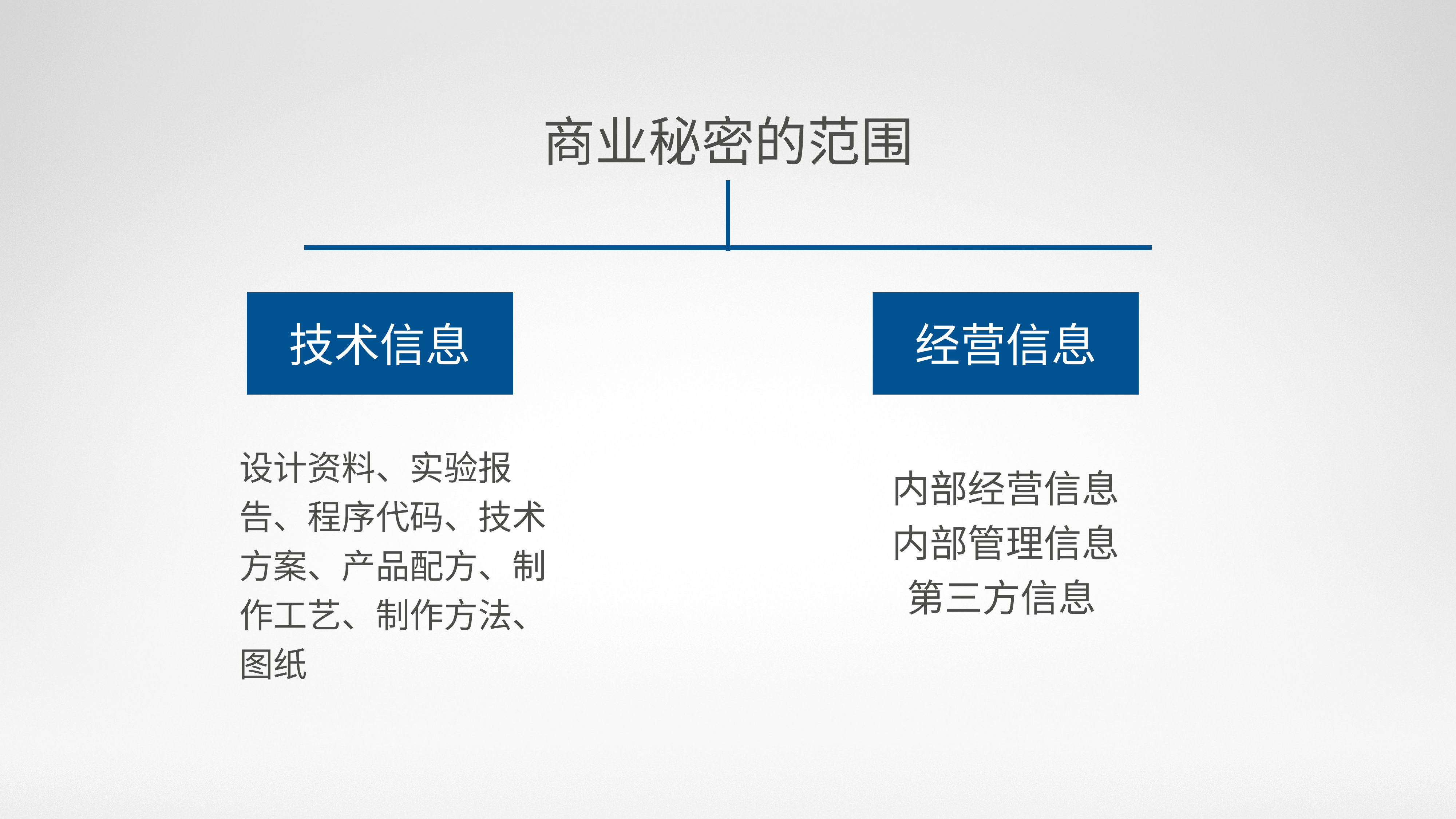

商业秘密的范围

经营信息

技术信息
内部经营信息
内部管理信息
第三方信息
设计资料、实验报告、程序代码、技术方案、产品配方、制作工艺、制作方法、图纸